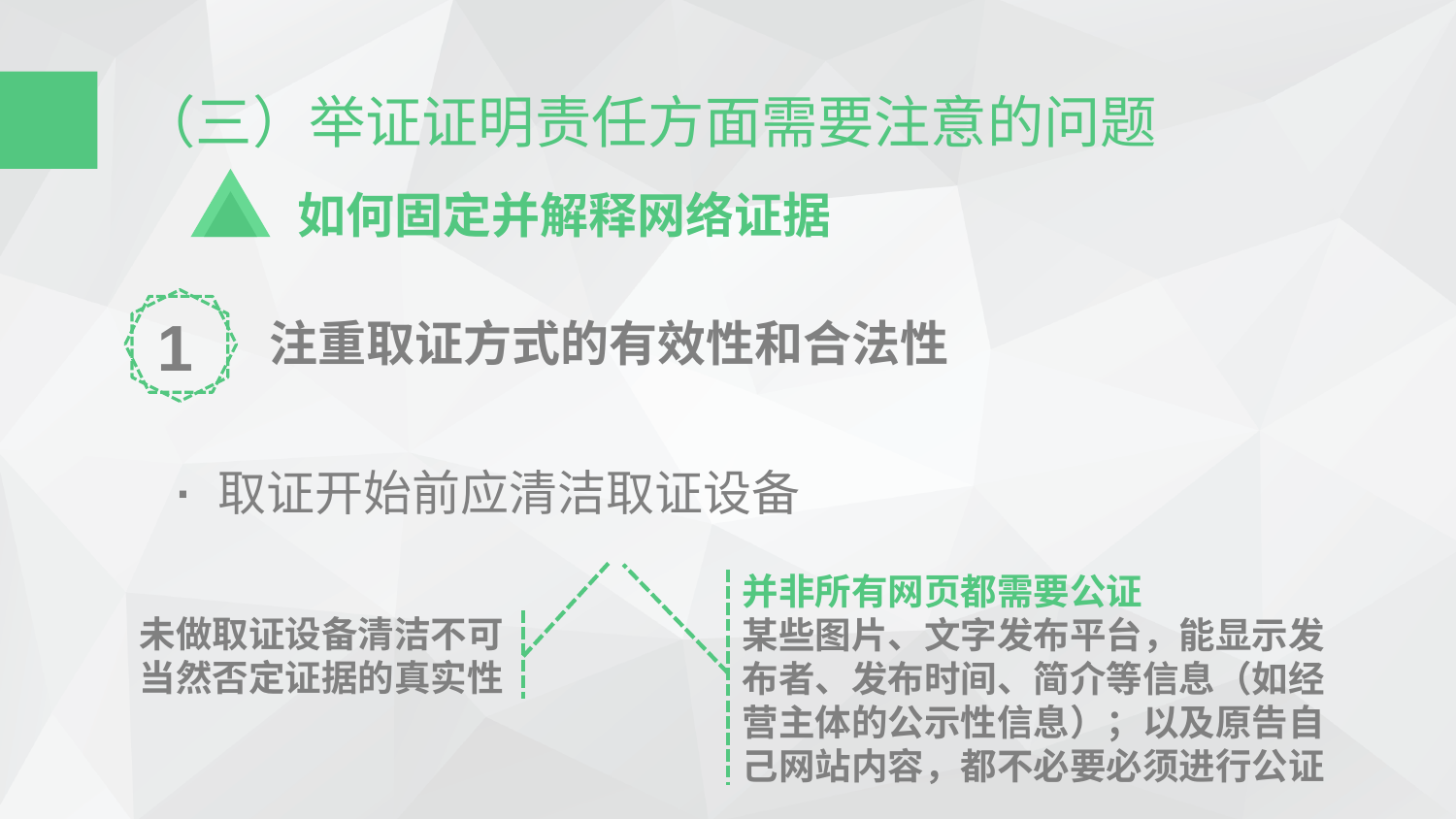

（三）举证证明责任方面需要注意的问题

如何固定并解释网络证据

1
注重取证方式的有效性和合法性
· 取证开始前应清洁取证设备
并非所有网页都需要公证
某些图片、文字发布平台，能显示发布者、发布时间、简介等信息（如经营主体的公示性信息）；以及原告自己网站内容，都不必要必须进行公证
未做取证设备清洁不可当然否定证据的真实性